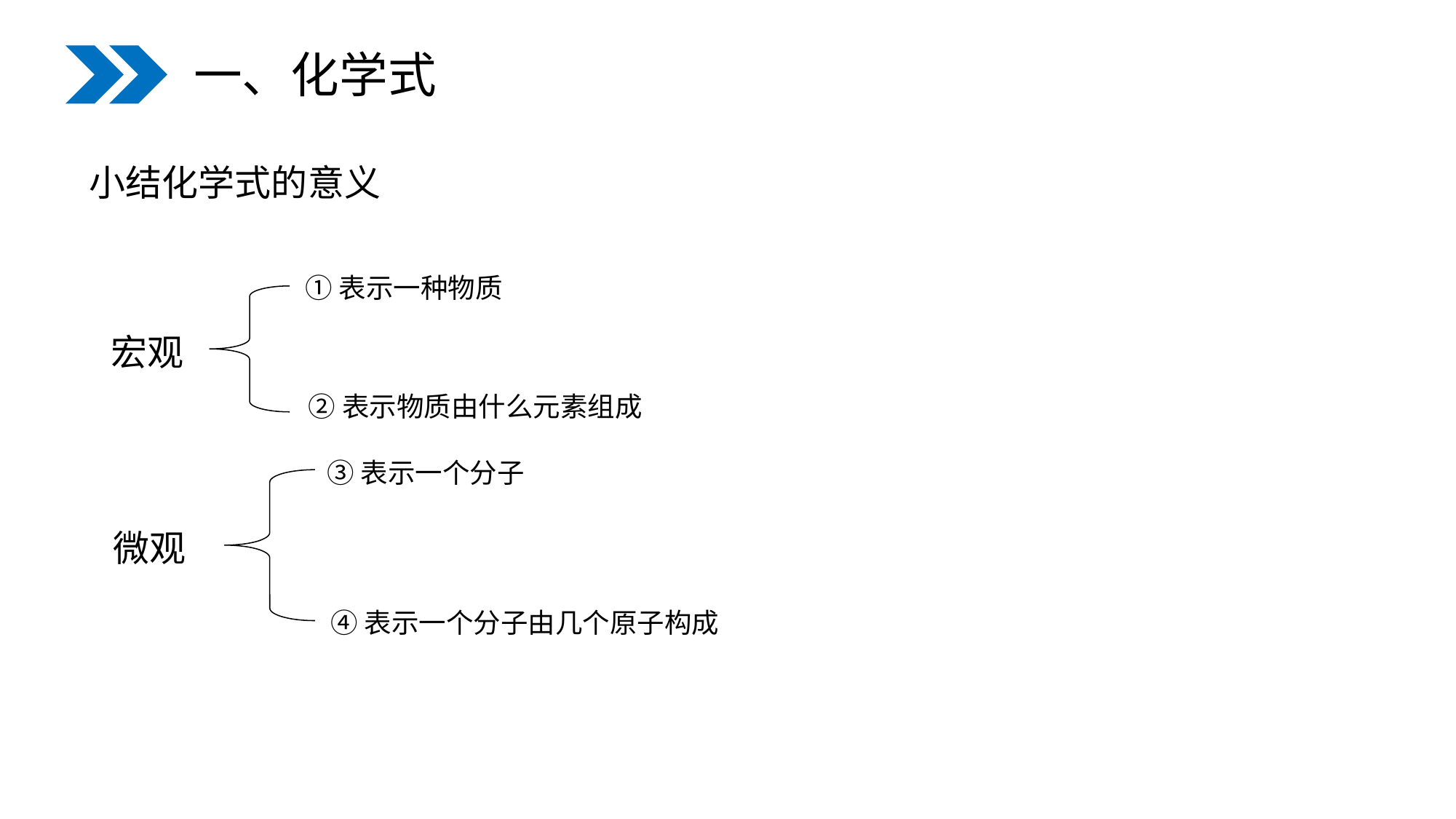

一、化学式
小结化学式的意义
 ①表示一种物质

宏观
②表示物质由什么元素组成
③表示一个分子

微观
 ④表示一个分子由几个原子构成